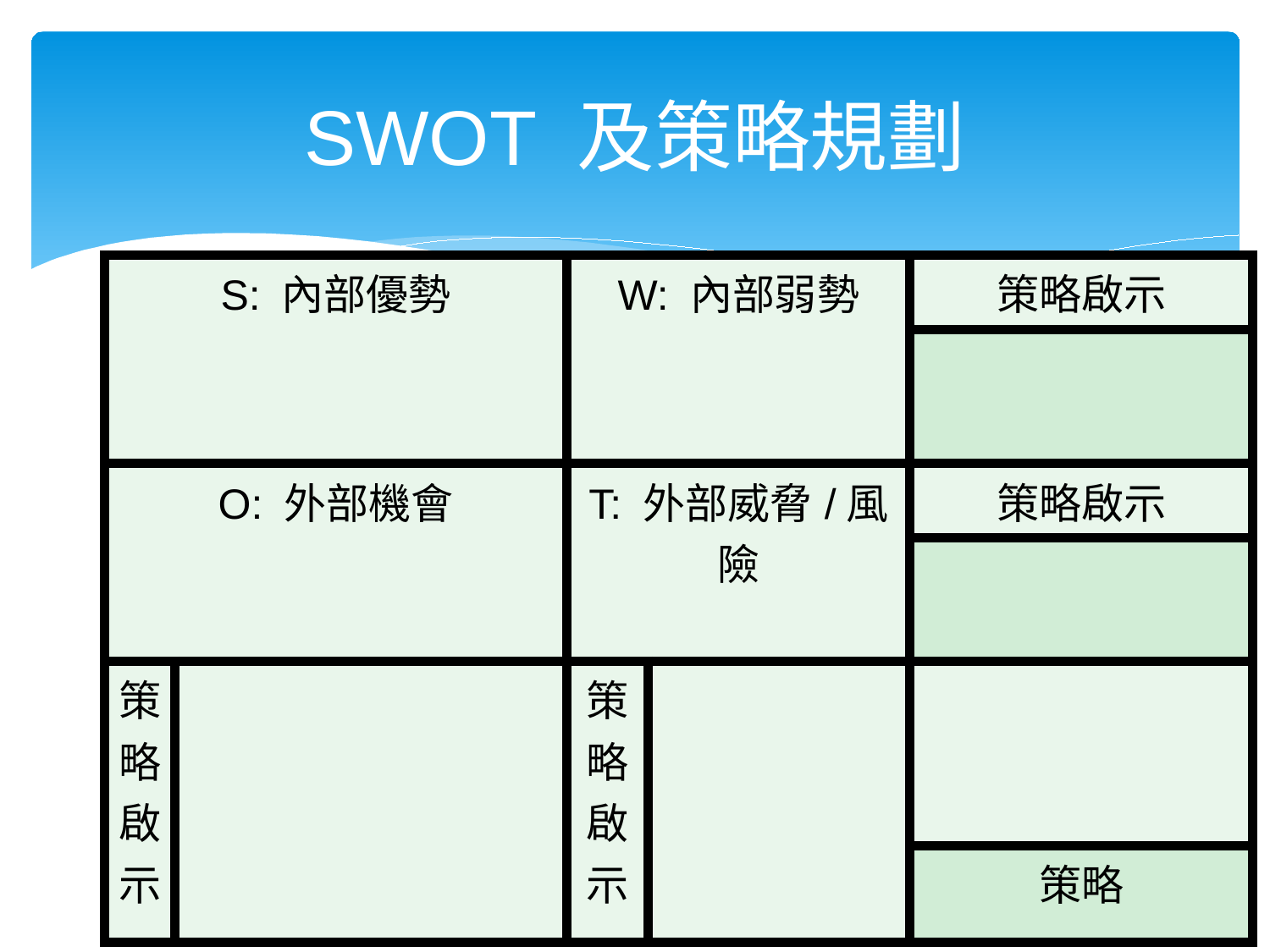

# SWOT 及策略規劃
| S: 內部優勢 |  | W: 內部弱勢 |  | 策略啟示 |
| --- | --- | --- | --- | --- |
|  |  |  |  |  |
| O: 外部機會 |  | T: 外部威脅/風險 |  | 策略啟示 |
|  |  |  |  |  |
| 策略啟示 |  | 策略啟示 |  |  |
|  |  |  |  | 策略 |